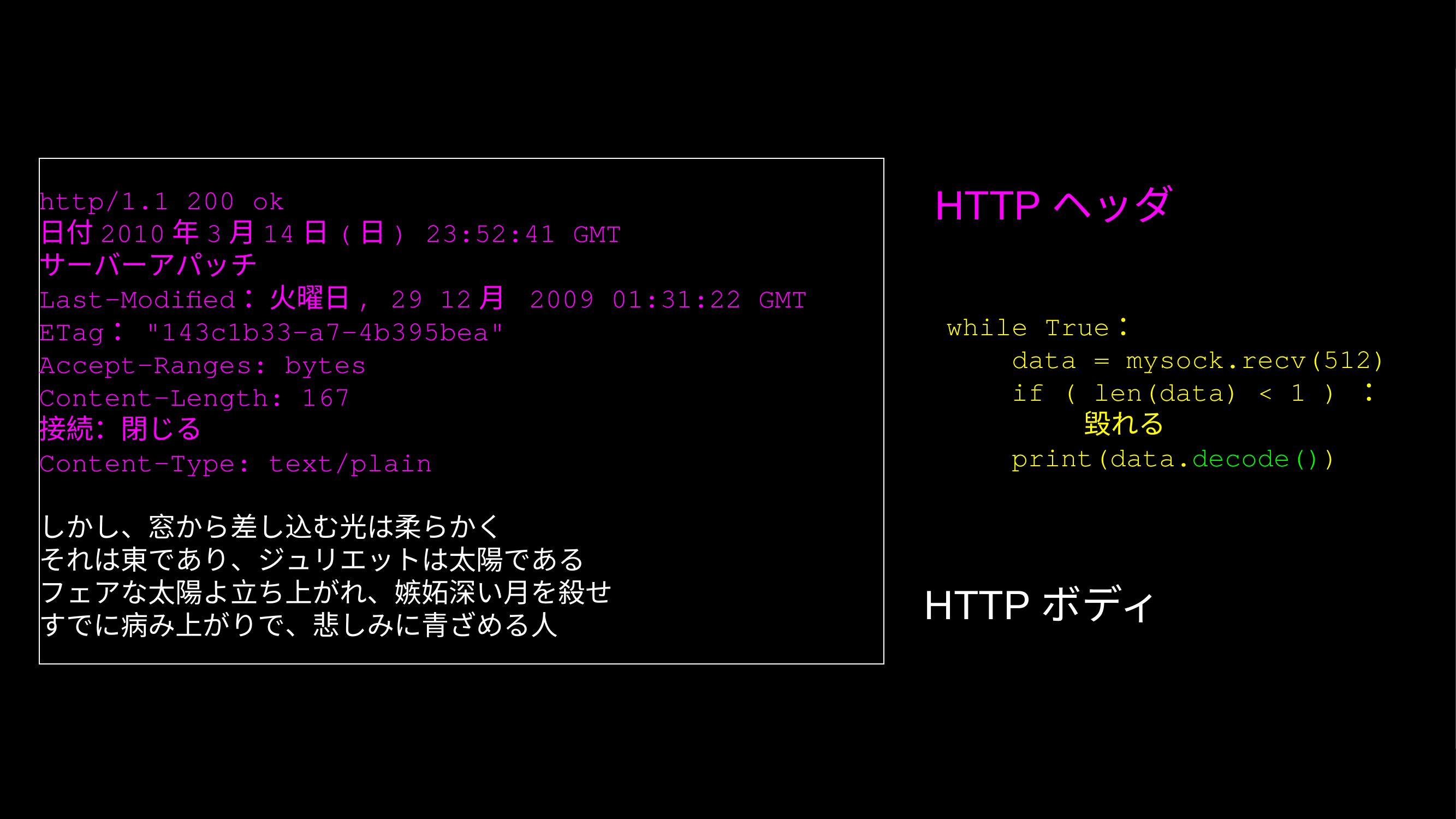

http/1.1 200 ok
日付2010年3月14日(日) 23:52:41 GMT
サーバーアパッチ
Last-Modified：火曜日, 29 12月 2009 01:31:22 GMT
ETag："143c1b33-a7-4b395bea"
Accept-Ranges: bytes
Content-Length: 167
接続：閉じる
Content-Type: text/plain

しかし、窓から差し込む光は柔らかく
それは東であり、ジュリエットは太陽である
フェアな太陽よ立ち上がれ、嫉妬深い月を殺せ
すでに病み上がりで、悲しみに青ざめる人
HTTPヘッダ
while True：
    data = mysock.recv(512)
    if ( len(data) < 1 ) ：
        毀れる
    print(data.decode())
HTTPボディ